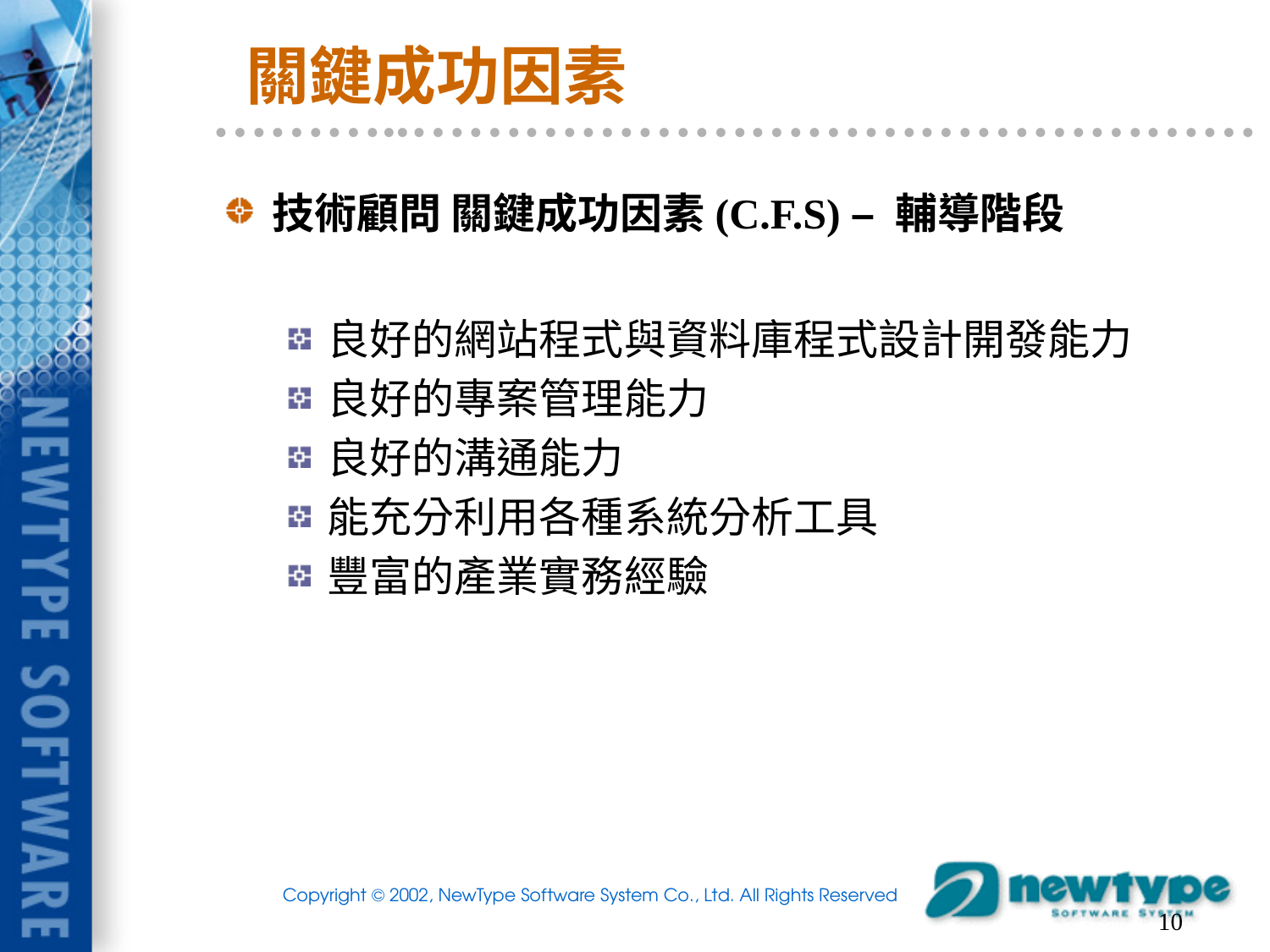

# 關鍵成功因素
技術顧問 關鍵成功因素(C.F.S) – 輔導階段

良好的網站程式與資料庫程式設計開發能力
良好的專案管理能力
良好的溝通能力
能充分利用各種系統分析工具
豐富的產業實務經驗
10